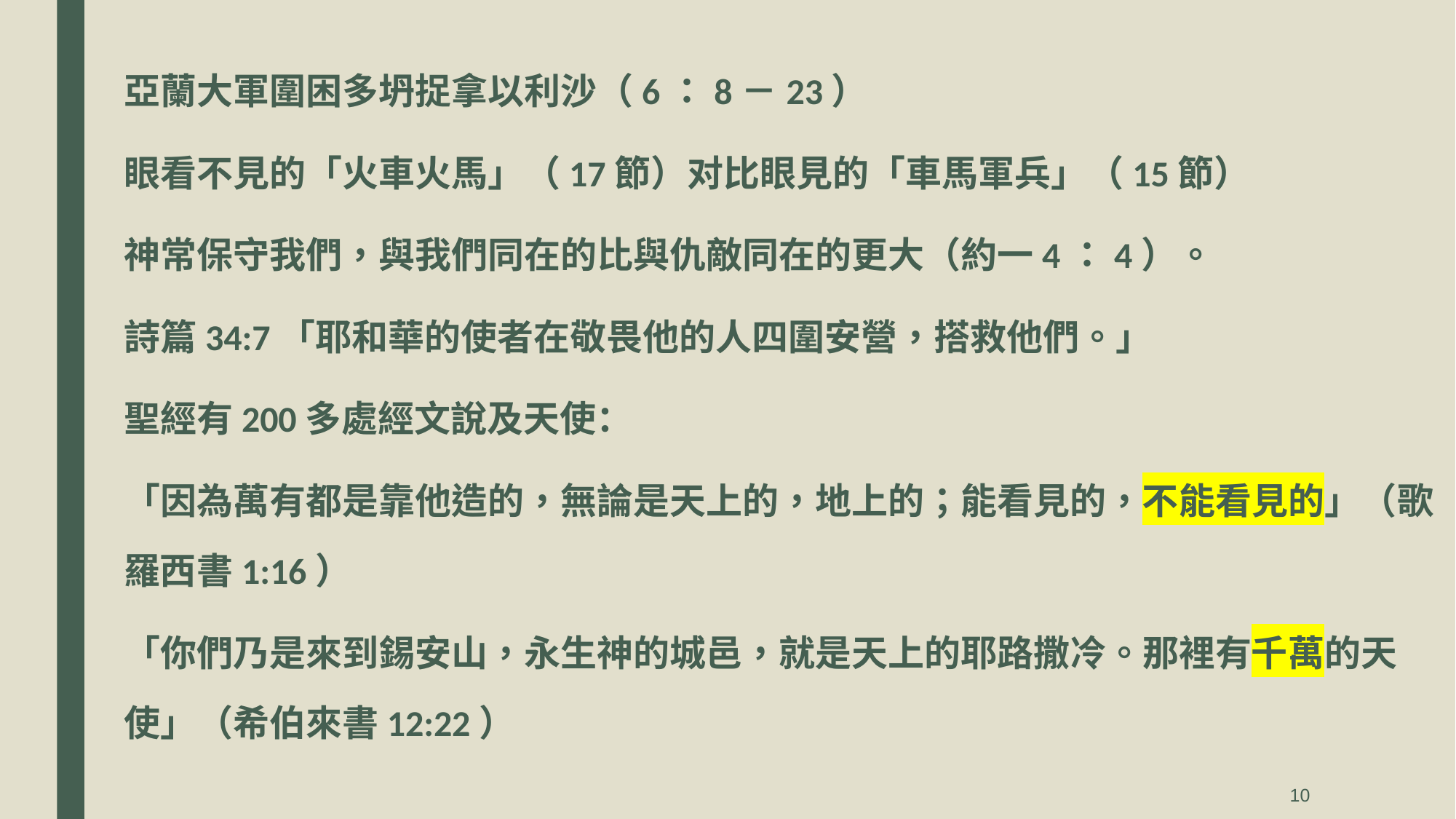

亞蘭大軍圍困多坍捉拿以利沙（6：8－23）
眼看不見的「火車火馬」（17節）对比眼見的「車馬軍兵」（15節）
神常保守我們，與我們同在的比與仇敵同在的更大（約一4：4）。
詩篇34:7「耶和華的使者在敬畏他的人四圍安營，搭救他們。」
聖經有200多處經文說及天使：
「因為萬有都是靠他造的，無論是天上的，地上的；能看見的，不能看見的」（歌羅西書1:16）
「你們乃是來到錫安山，永生神的城邑，就是天上的耶路撒冷。那裡有千萬的天使」（希伯來書12:22）
10